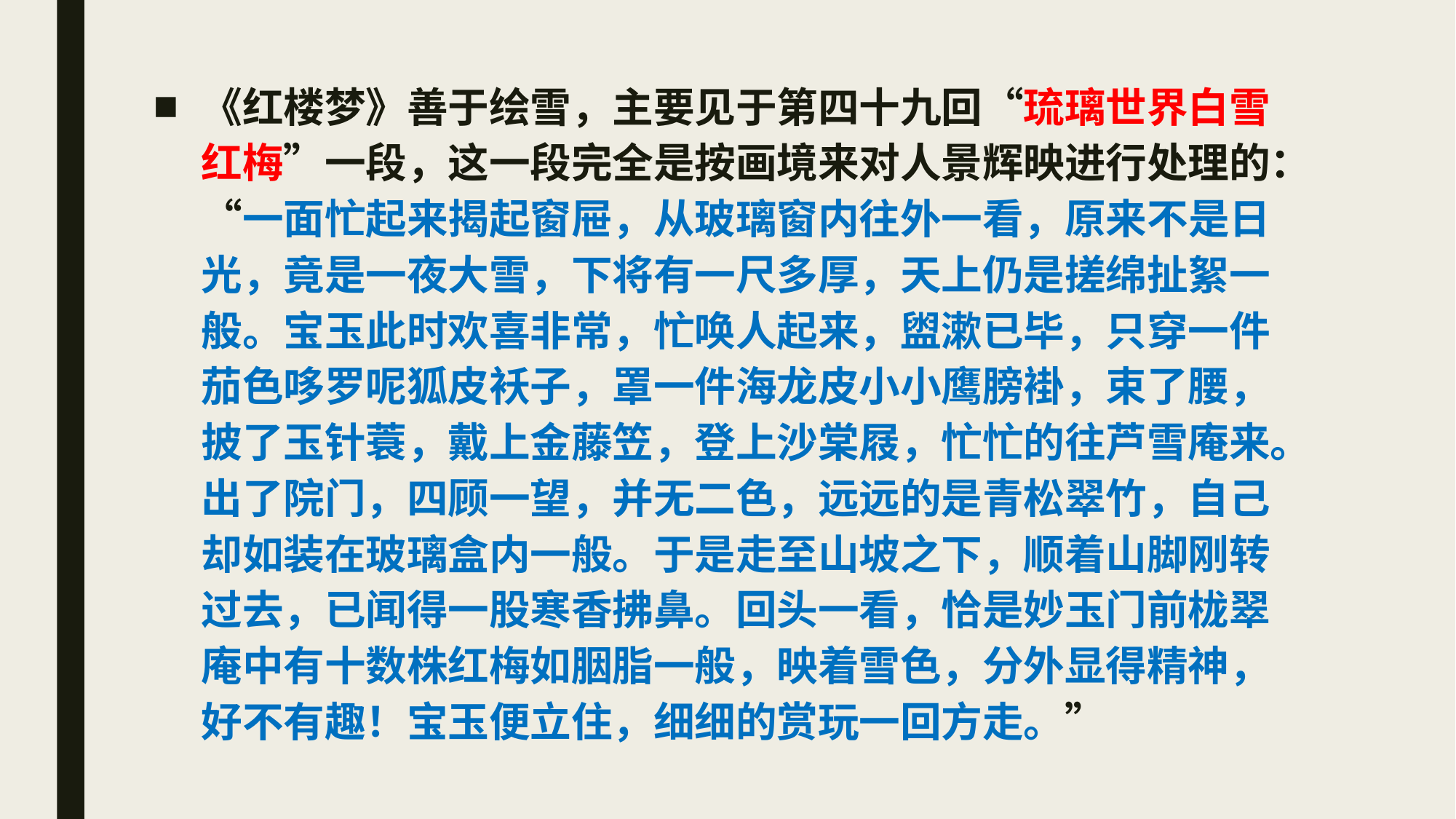

《红楼梦》善于绘雪，主要见于第四十九回“琉璃世界白雪红梅”一段，这一段完全是按画境来对人景辉映进行处理的：“一面忙起来揭起窗屉，从玻璃窗内往外一看，原来不是日光，竟是一夜大雪，下将有一尺多厚，天上仍是搓绵扯絮一般。宝玉此时欢喜非常，忙唤人起来，盥漱已毕，只穿一件茄色哆罗呢狐皮袄子，罩一件海龙皮小小鹰膀褂，束了腰，披了玉针蓑，戴上金藤笠，登上沙棠屐，忙忙的往芦雪庵来。出了院门，四顾一望，并无二色，远远的是青松翠竹，自己却如装在玻璃盒内一般。于是走至山坡之下，顺着山脚刚转过去，已闻得一股寒香拂鼻。回头一看，恰是妙玉门前栊翠庵中有十数株红梅如胭脂一般，映着雪色，分外显得精神，好不有趣！宝玉便立住，细细的赏玩一回方走。”
#